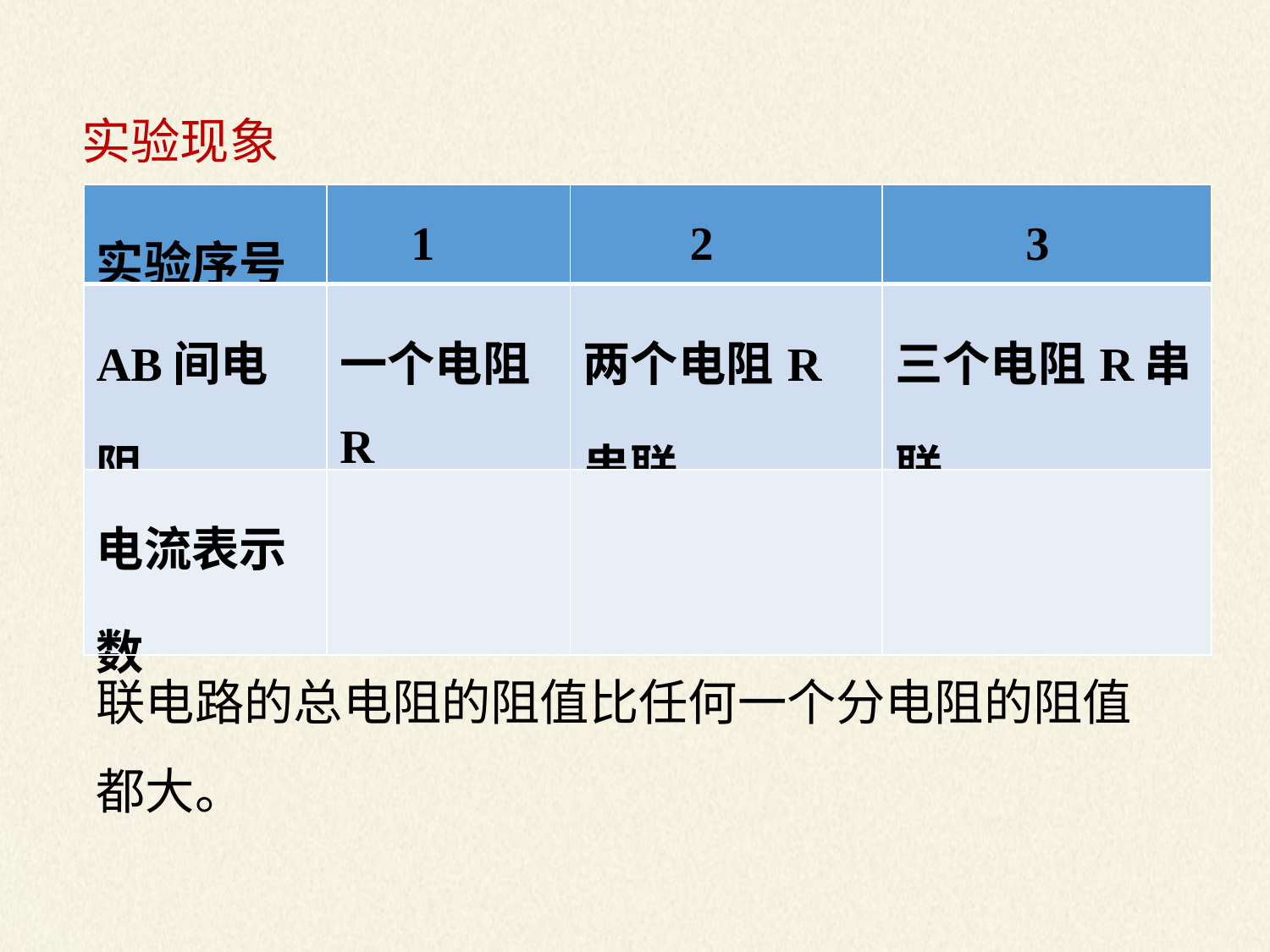

实验现象
| 实验序号 | 1 | 2 | 3 |
| --- | --- | --- | --- |
| AB间电阻 | 一个电阻R | 两个电阻R串联 | 三个电阻R串联 |
| 电流表示数 |  |  |  |
分析与论证
串联的电阻越多，电路中的电流越小，说明串联电路的总电阻的阻值比任何一个分电阻的阻值都大。